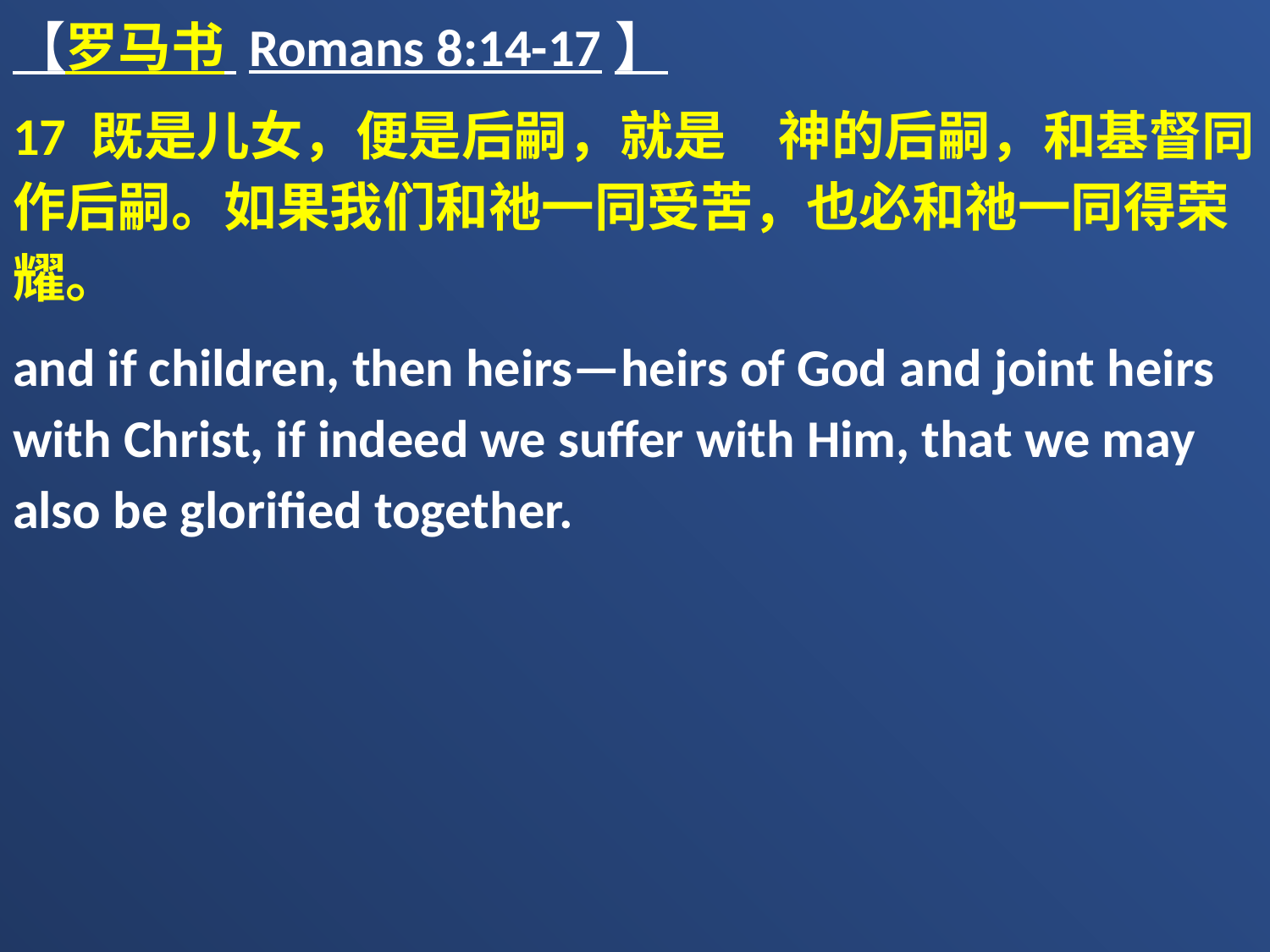

【罗马书 Romans 8:14-17】
17 既是儿女，便是后嗣，就是　神的后嗣，和基督同作后嗣。如果我们和祂一同受苦，也必和祂一同得荣耀。
and if children, then heirs—heirs of God and joint heirs with Christ, if indeed we suffer with Him, that we may also be glorified together.